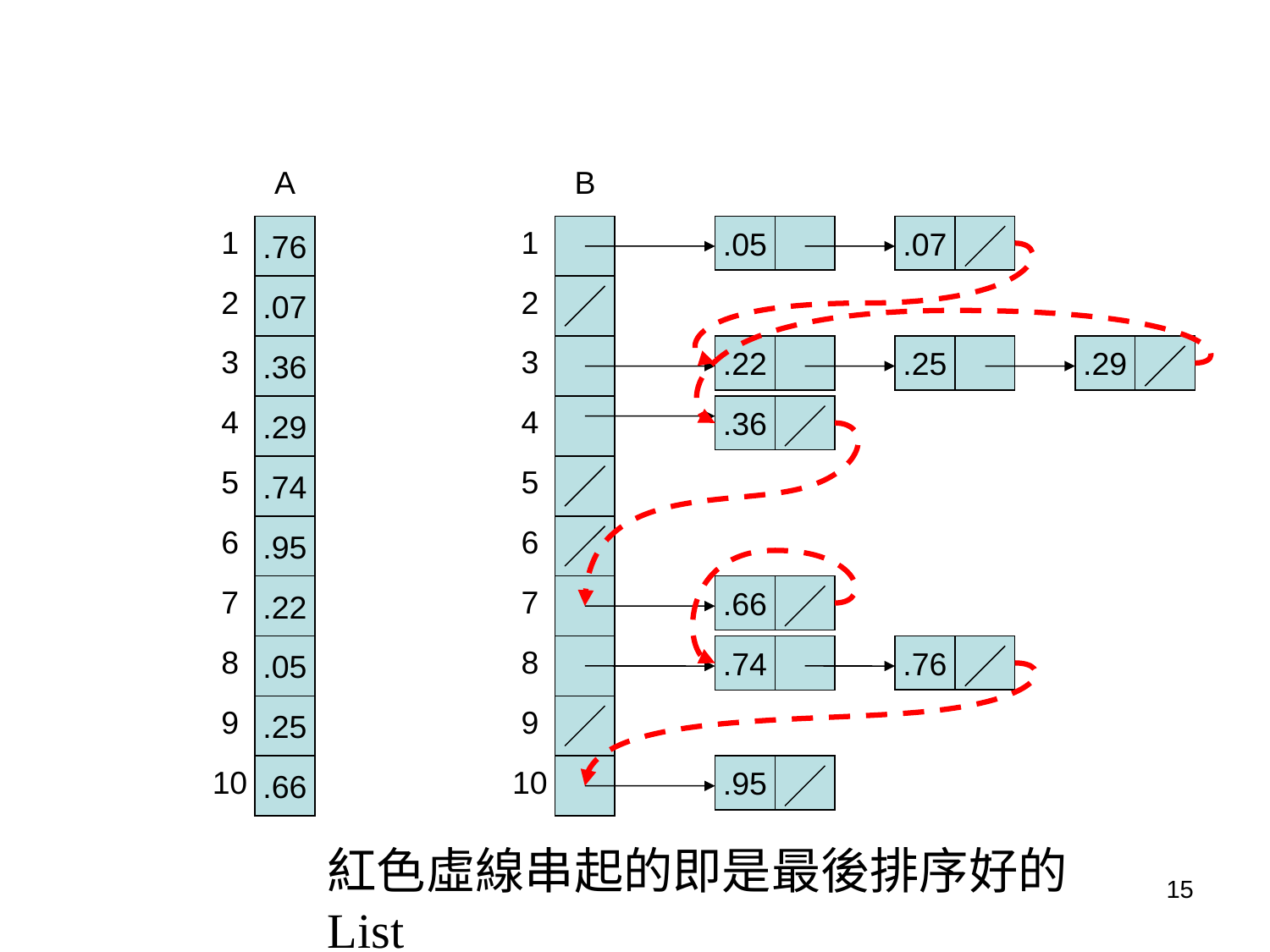

#
A
B
1
.76
1

.05

.07

2
.07
2

3
.36
3

.22

.25

.29

4
.29
4

.36

5
.74
5

6
6
.95

7
.22
7

.66

8
.05
8

.74

.76

9
.25
9

10
.66
10

.95

紅色虛線串起的即是最後排序好的List
Sorting in Linear Time
15